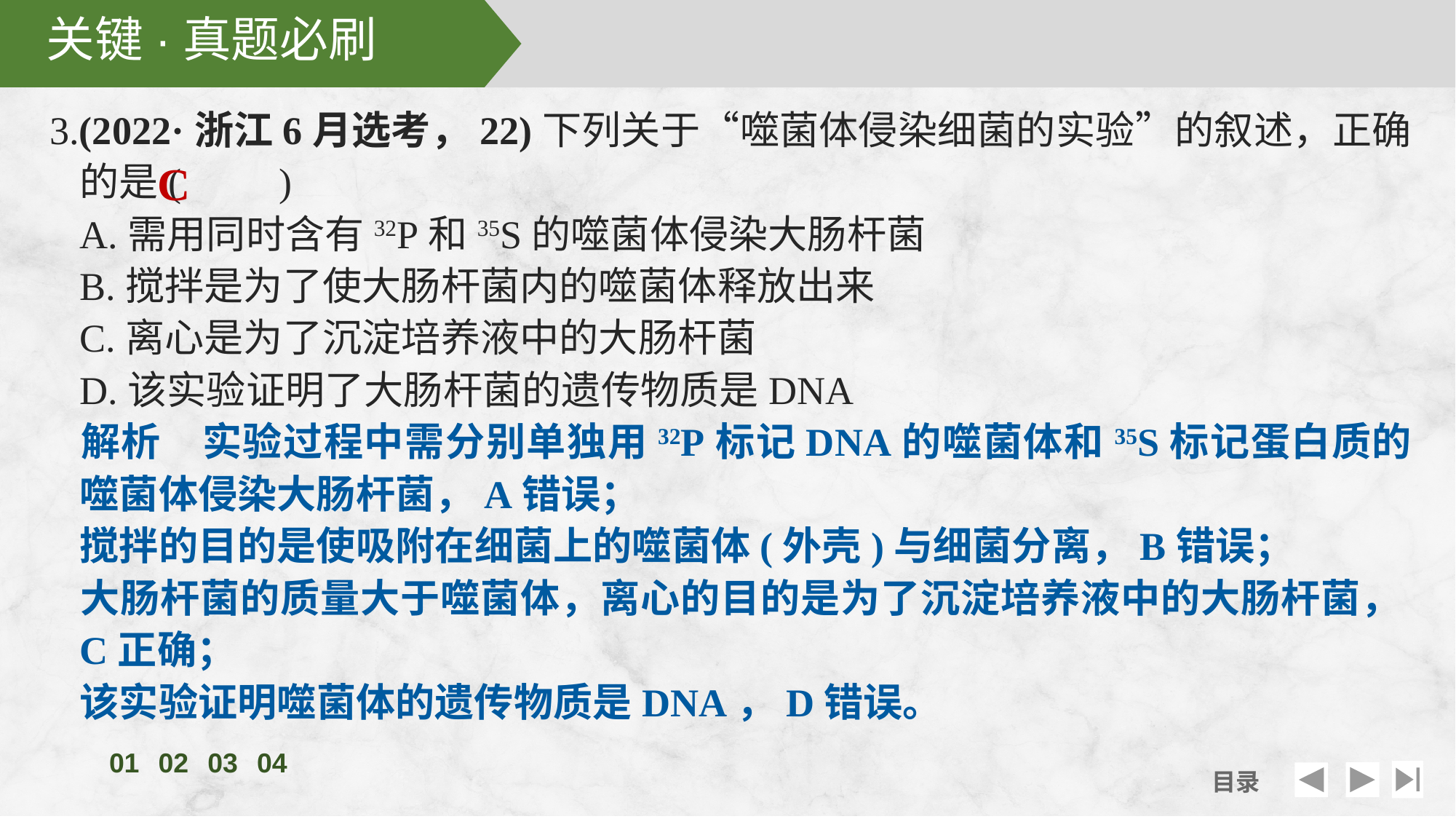

3.(2022·浙江6月选考，22)下列关于“噬菌体侵染细菌的实验”的叙述，正确的是(　　)
	A.需用同时含有32P和35S的噬菌体侵染大肠杆菌
	B.搅拌是为了使大肠杆菌内的噬菌体释放出来
	C.离心是为了沉淀培养液中的大肠杆菌
	D.该实验证明了大肠杆菌的遗传物质是DNA
	解析　实验过程中需分别单独用32P标记DNA的噬菌体和35S标记蛋白质的噬菌体侵染大肠杆菌，A错误；
	搅拌的目的是使吸附在细菌上的噬菌体(外壳)与细菌分离，B错误；
	大肠杆菌的质量大于噬菌体，离心的目的是为了沉淀培养液中的大肠杆菌，C正确；
	该实验证明噬菌体的遗传物质是DNA，D错误。
C